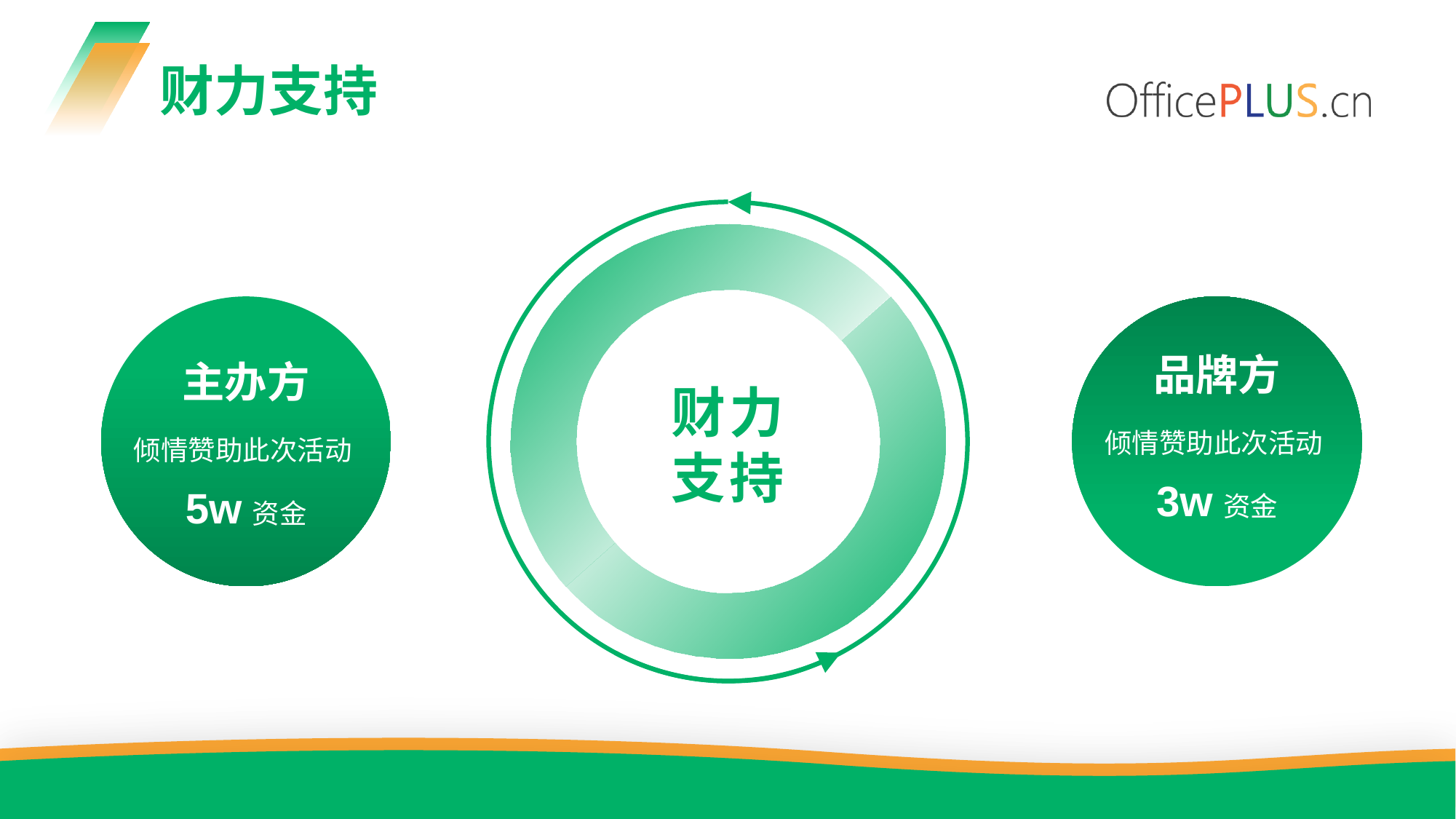

财力支持

品牌方
倾情赞助此次活动3w资金
主办方
倾情赞助此次活动5w资金
财力
支持